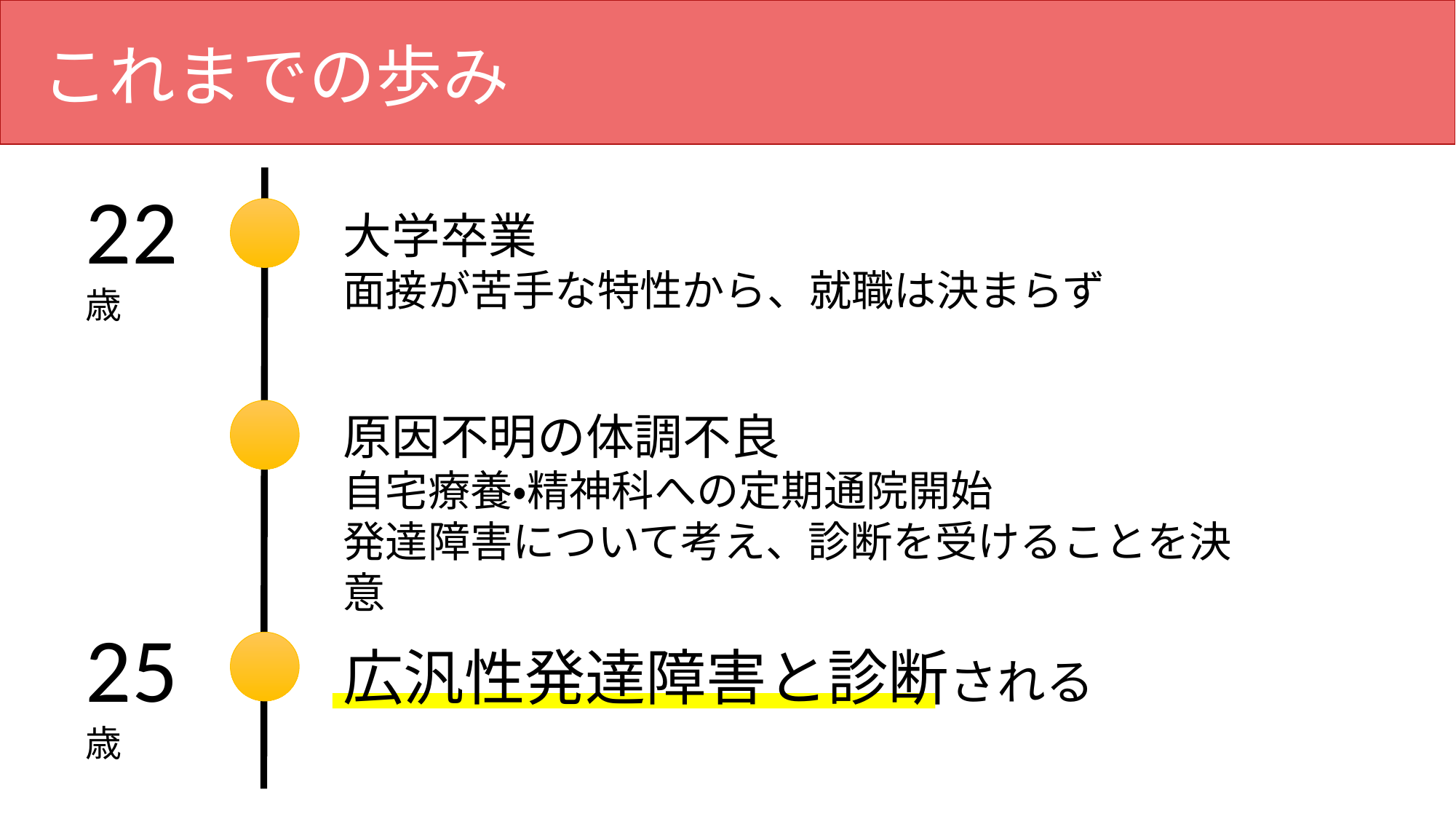

# これまでの歩み
22歳

大学卒業
面接が苦手な特性から、就職は決まらず

原因不明の体調不良
自宅療養・精神科への定期通院開始
発達障害について考え、診断を受けることを決意
25歳

広汎性発達障害と診断される